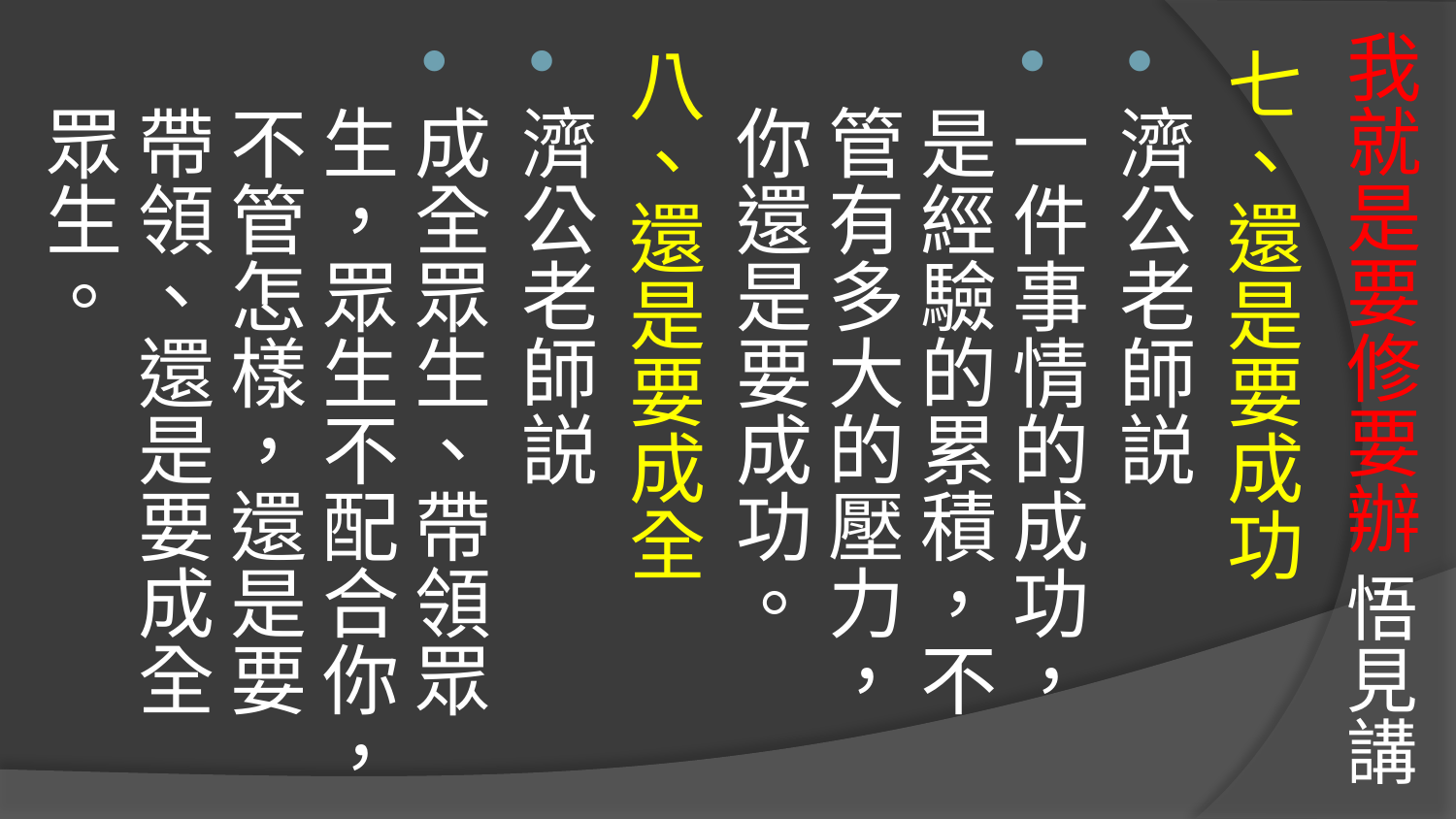

# 我就是要修要辦 悟見講
七、還是要成功
濟公老師説
一件事情的成功，是經驗的累積，不管有多大的壓力，你還是要成功。
八、還是要成全
濟公老師説
成全眾生、帶領眾生，眾生不配合你，不管怎樣，還是要帶領、還是要成全眾生。